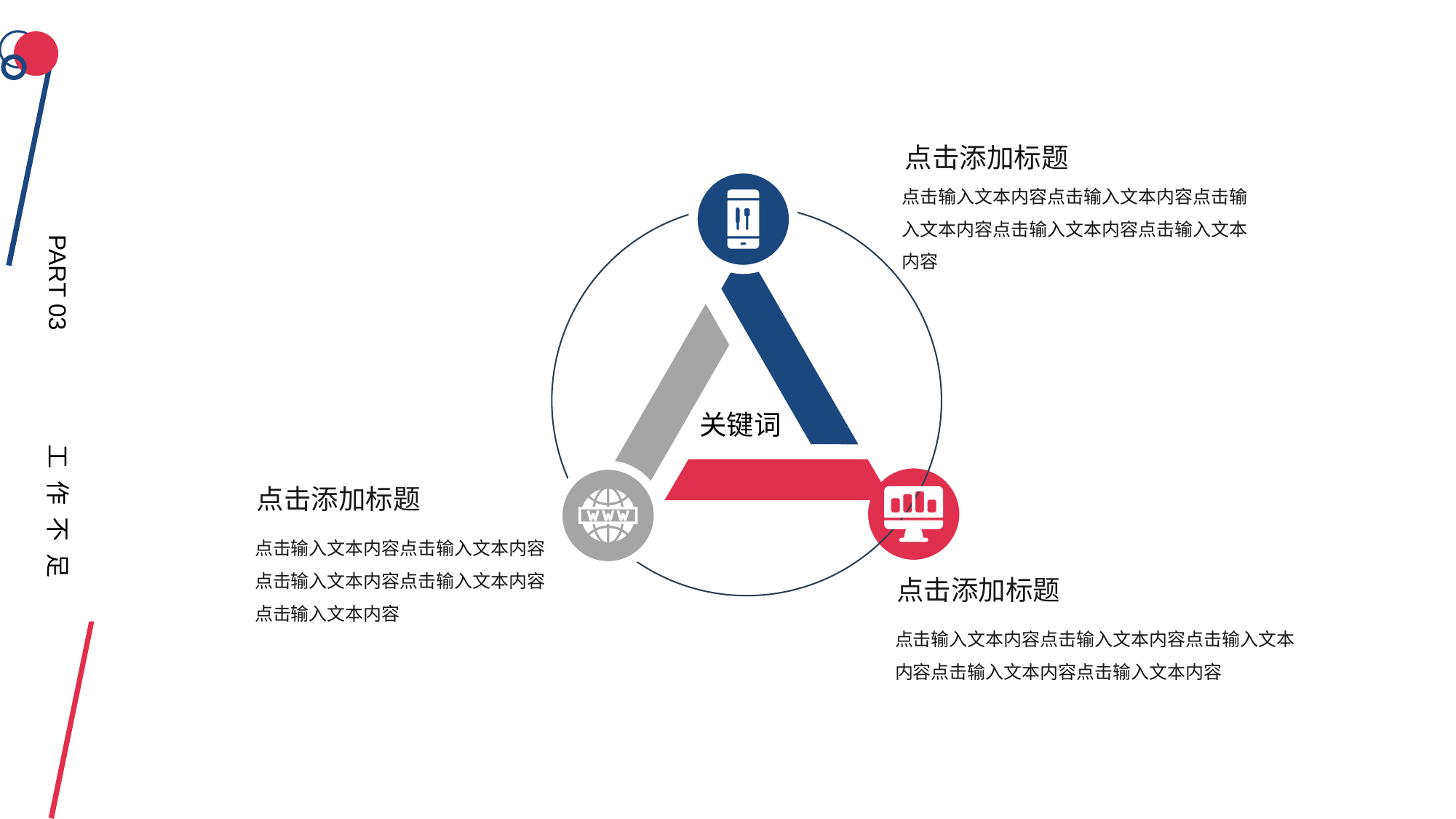

PART 03
工作不足

点击添加标题

关键词

点击输入文本内容点击输入文本内容点击输入文本内容点击输入文本内容点击输入文本内容
点击添加标题
点击输入文本内容点击输入文本内容点击输入文本内容点击输入文本内容点击输入文本内容
点击添加标题
点击输入文本内容点击输入文本内容点击输入文本内容点击输入文本内容点击输入文本内容